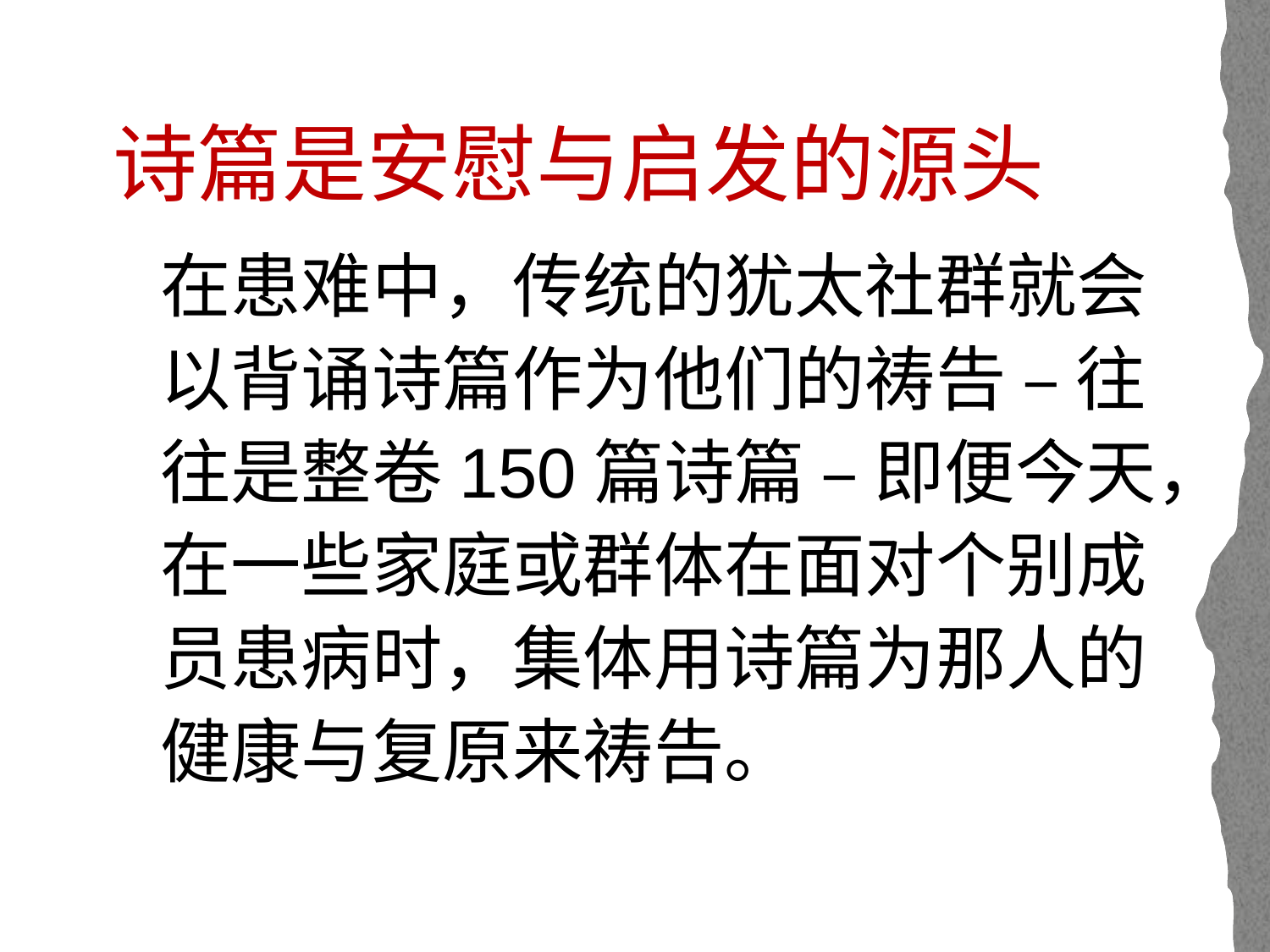

诗篇是安慰与启发的源头
在患难中，传统的犹太社群就会以背诵诗篇作为他们的祷告 – 往往是整卷150篇诗篇 – 即便今天，在一些家庭或群体在面对个别成员患病时，集体用诗篇为那人的健康与复原来祷告。